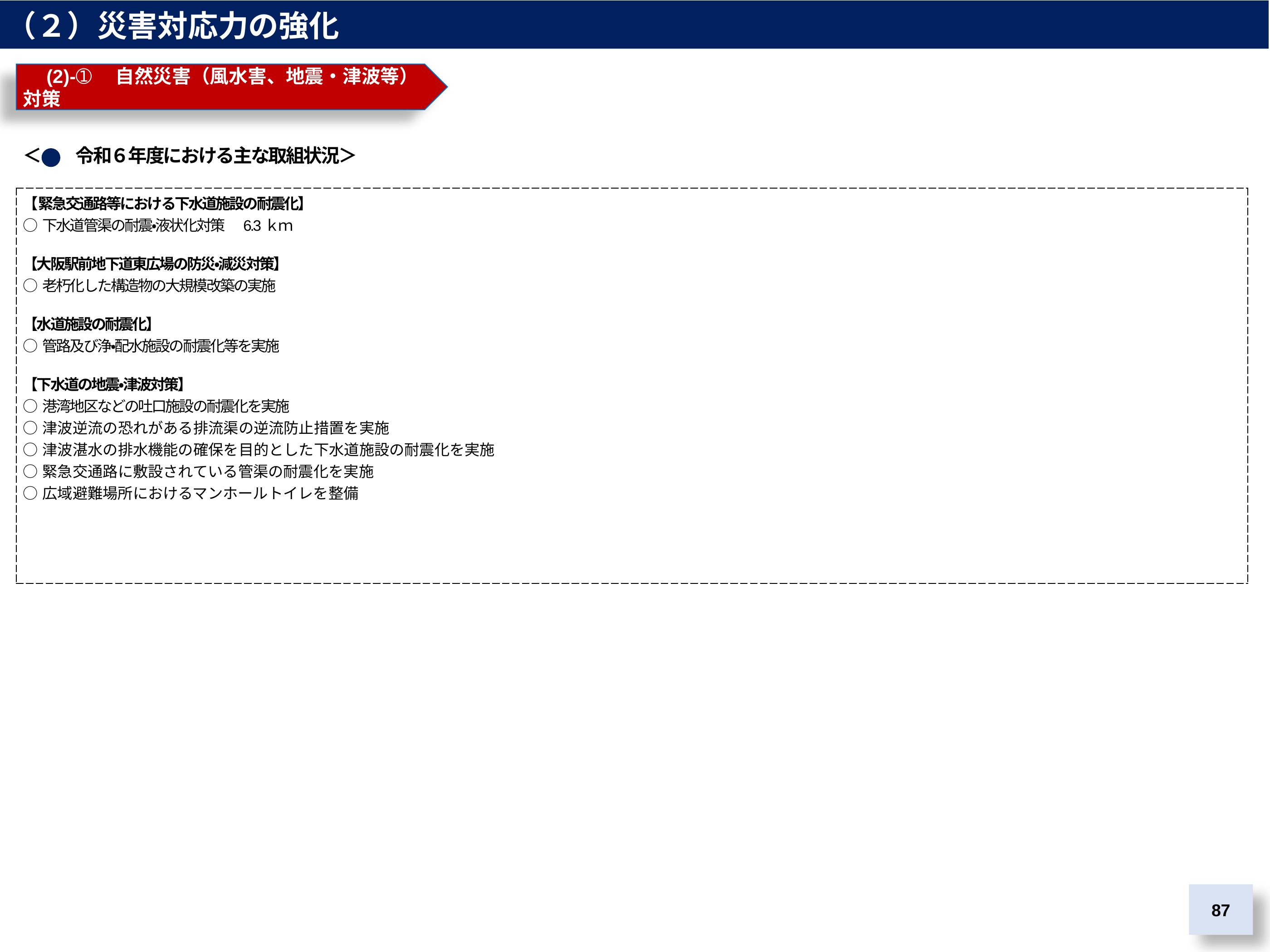

（２）災害対応力の強化
　(2)-➀　自然災害（風水害、地震・津波等）対策
＜　　令和６年度における主な取組状況＞

| 【緊急交通路等における下水道施設の耐震化】 ○下水道管渠の耐震・液状化対策　6.3ｋｍ 【大阪駅前地下道東広場の防災・減災対策】 ○老朽化した構造物の大規模改築の実施 【水道施設の耐震化】 ○管路及び浄・配水施設の耐震化等を実施 【下水道の地震・津波対策】 ○港湾地区などの吐口施設の耐震化を実施 ○津波逆流の恐れがある排流渠の逆流防止措置を実施 ○津波湛水の排水機能の確保を目的とした下水道施設の耐震化を実施 ○緊急交通路に敷設されている管渠の耐震化を実施 ○広域避難場所におけるマンホールトイレを整備 |
| --- |
87